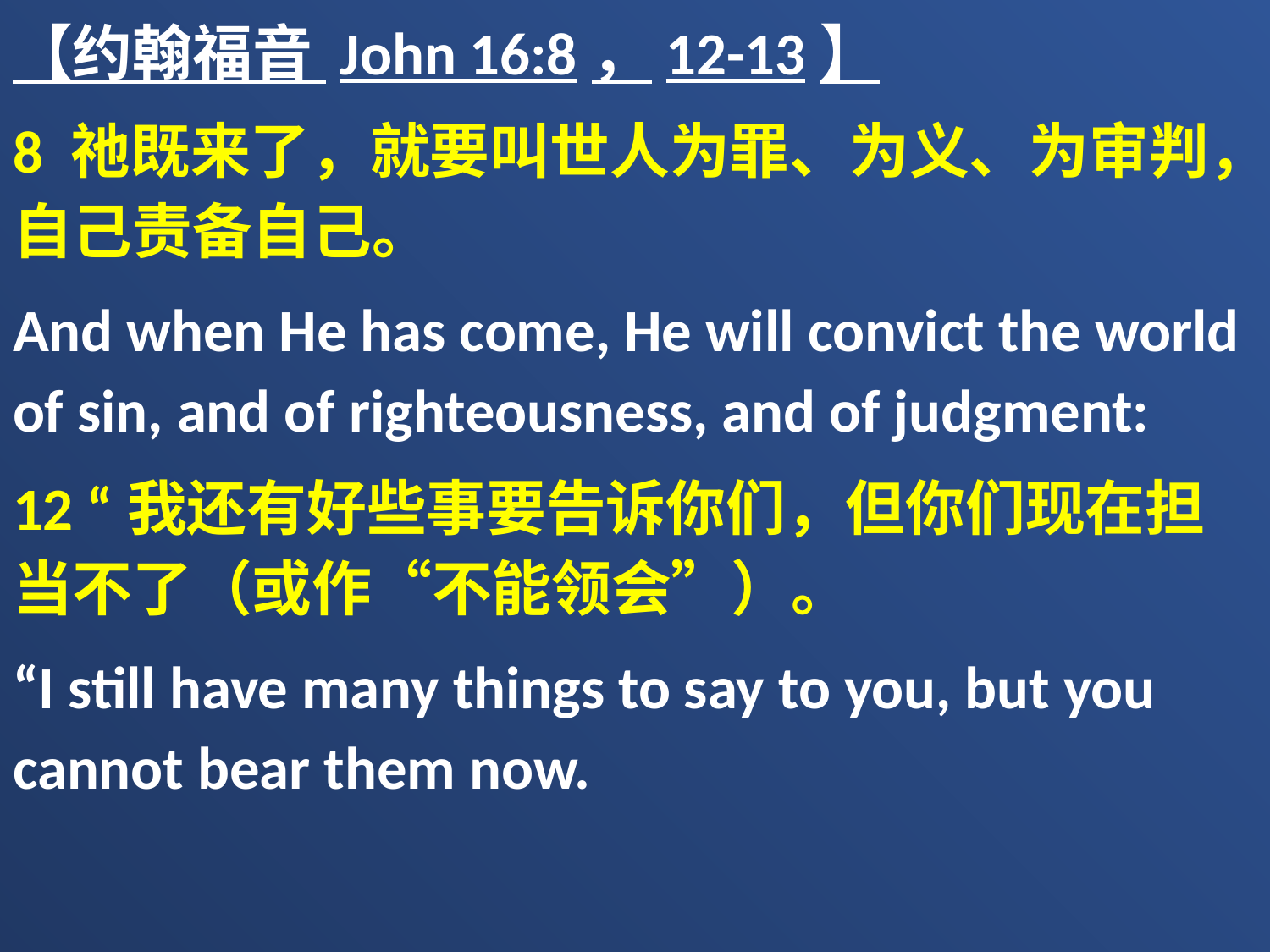

【约翰福音 John 16:8，12-13】
8 祂既来了，就要叫世人为罪、为义、为审判，自己责备自己。
And when He has come, He will convict the world of sin, and of righteousness, and of judgment:
12 “我还有好些事要告诉你们，但你们现在担当不了（或作“不能领会”）。
“I still have many things to say to you, but you cannot bear them now.